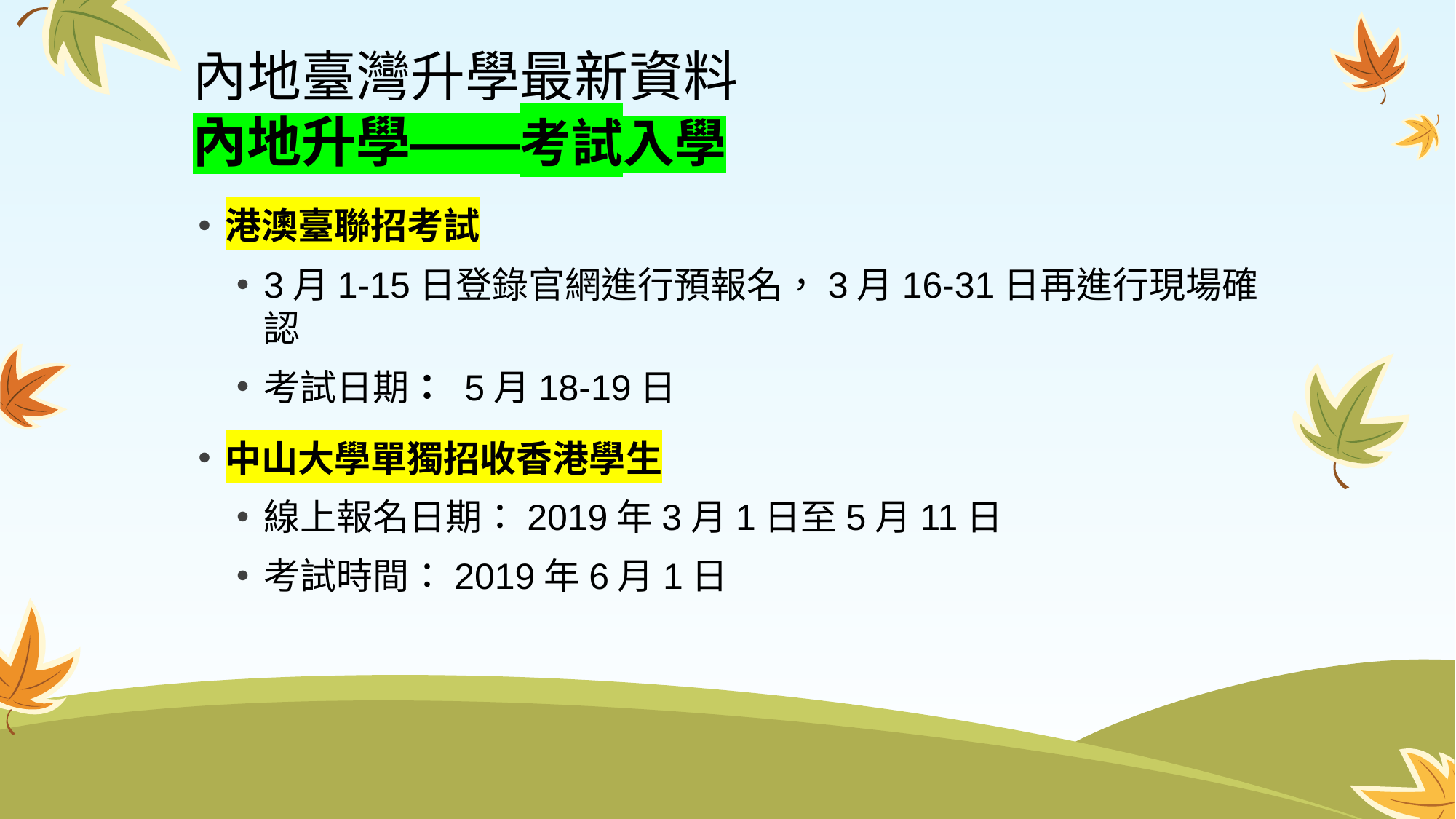

# 內地臺灣升學最新資料 內地升學——考試入學
港澳臺聯招考試
3月1-15日登錄官網進行預報名，3月16-31日再進行現場確認
考試日期： 5月18-19日
中山大學單獨招收香港學生
線上報名日期：2019年3月1日至5月11日
考試時間：2019年6月1日